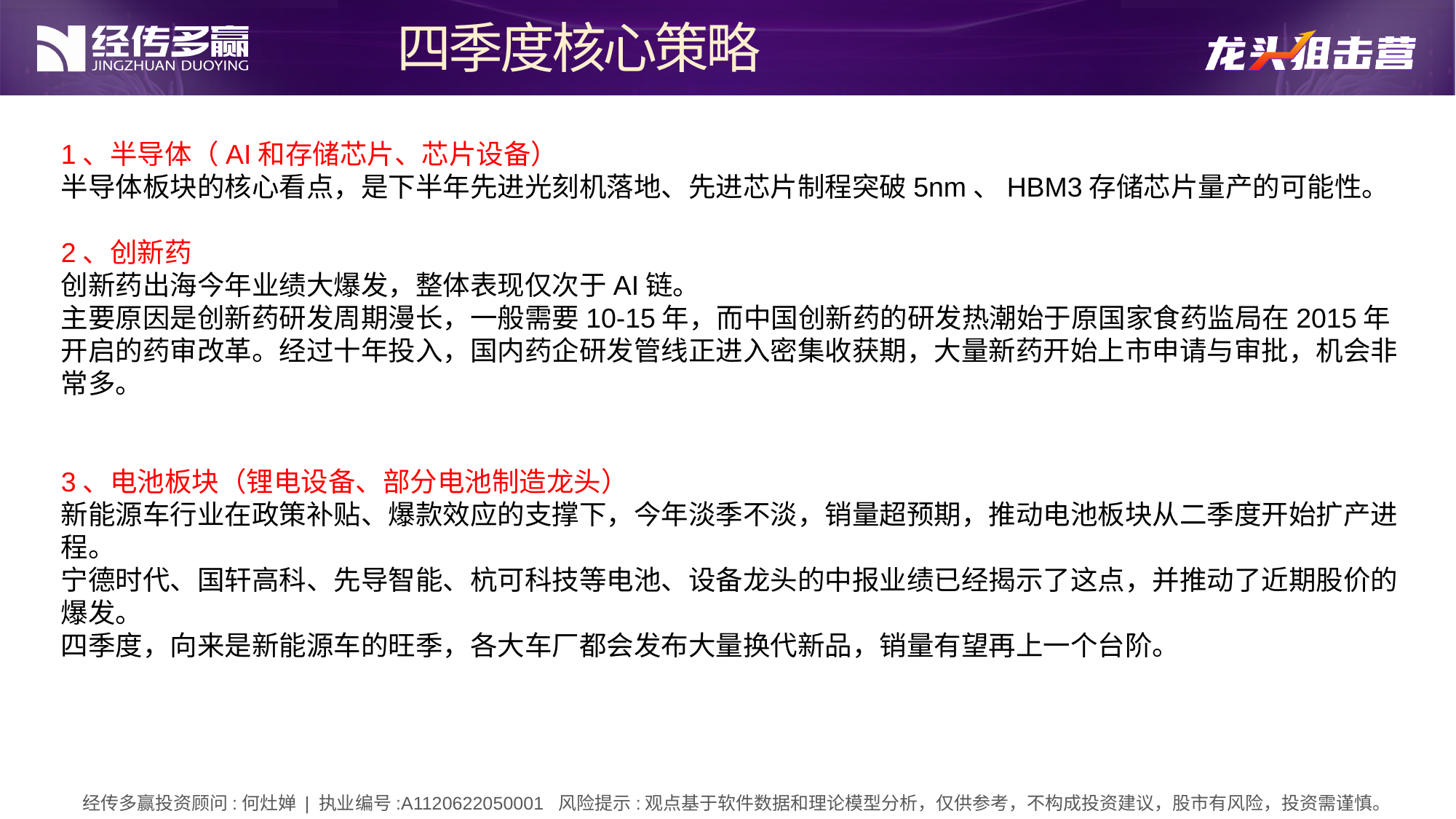

四季度核心策略
1、半导体（AI和存储芯片、芯片设备）
半导体板块的核心看点，是下半年先进光刻机落地、先进芯片制程突破5nm、HBM3存储芯片量产的可能性。

2、创新药
创新药出海今年业绩大爆发，整体表现仅次于AI链。
主要原因是创新药研发周期漫长，一般需要10-15年，而中国创新药的研发热潮始于原国家食药监局在2015年开启的药审改革。经过十年投入，国内药企研发管线正进入密集收获期，大量新药开始上市申请与审批，机会非常多。

3、电池板块（锂电设备、部分电池制造龙头）
新能源车行业在政策补贴、爆款效应的支撑下，今年淡季不淡，销量超预期，推动电池板块从二季度开始扩产进程。
宁德时代、国轩高科、先导智能、杭可科技等电池、设备龙头的中报业绩已经揭示了这点，并推动了近期股价的爆发。
四季度，向来是新能源车的旺季，各大车厂都会发布大量换代新品，销量有望再上一个台阶。